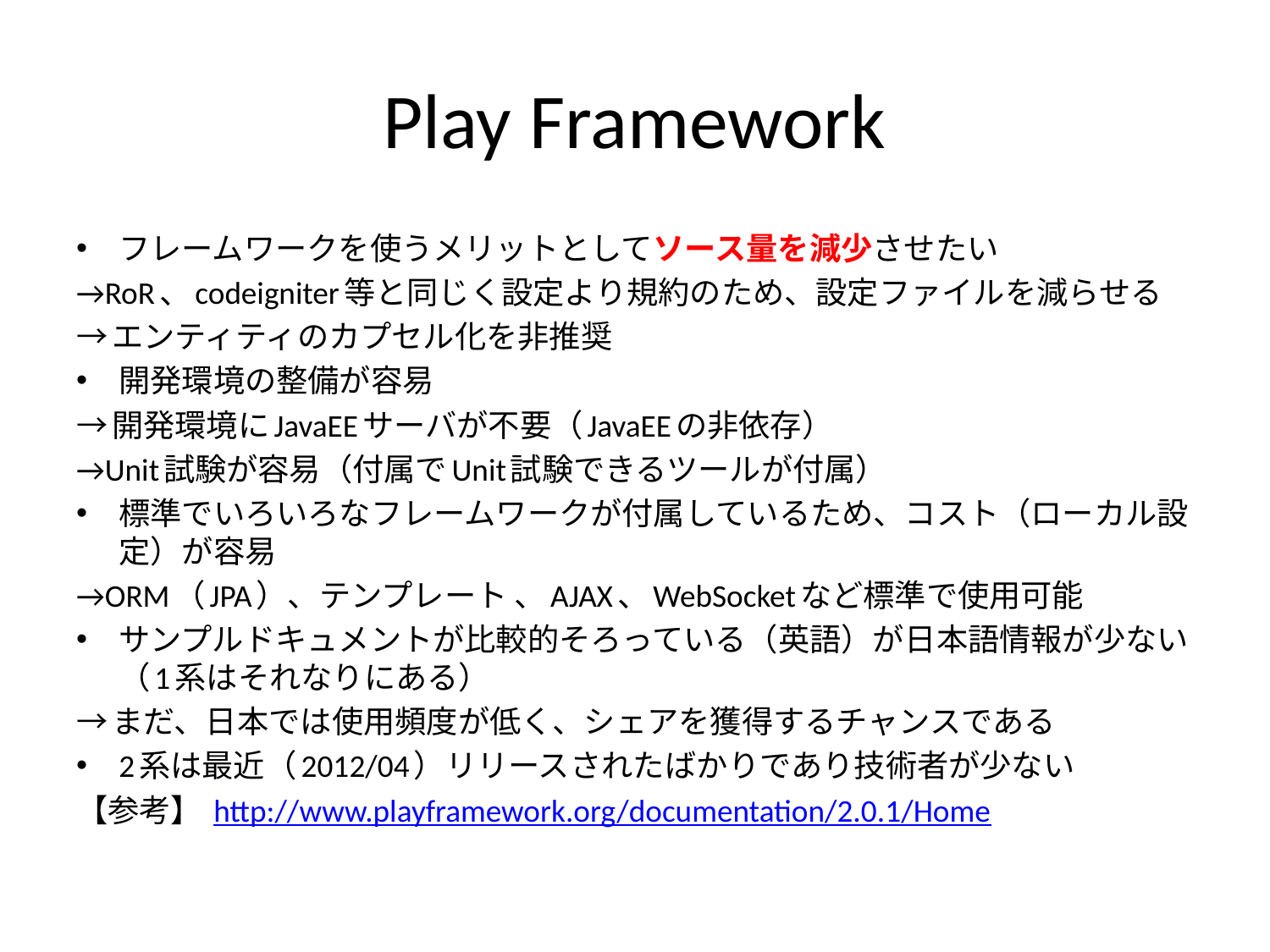

# Play Framework
フレームワークを使うメリットとしてソース量を減少させたい
→RoR、codeigniter等と同じく設定より規約のため、設定ファイルを減らせる
→エンティティのカプセル化を非推奨
開発環境の整備が容易
→開発環境にJavaEEサーバが不要（JavaEEの非依存）
→Unit試験が容易（付属でUnit試験できるツールが付属）
標準でいろいろなフレームワークが付属しているため、コスト（ローカル設定）が容易
→ORM（JPA）、テンプレート 、AJAX、WebSocketなど標準で使用可能
サンプルドキュメントが比較的そろっている（英語）が日本語情報が少ない（1系はそれなりにある）
→まだ、日本では使用頻度が低く、シェアを獲得するチャンスである
2系は最近（2012/04）リリースされたばかりであり技術者が少ない
【参考】 http://www.playframework.org/documentation/2.0.1/Home